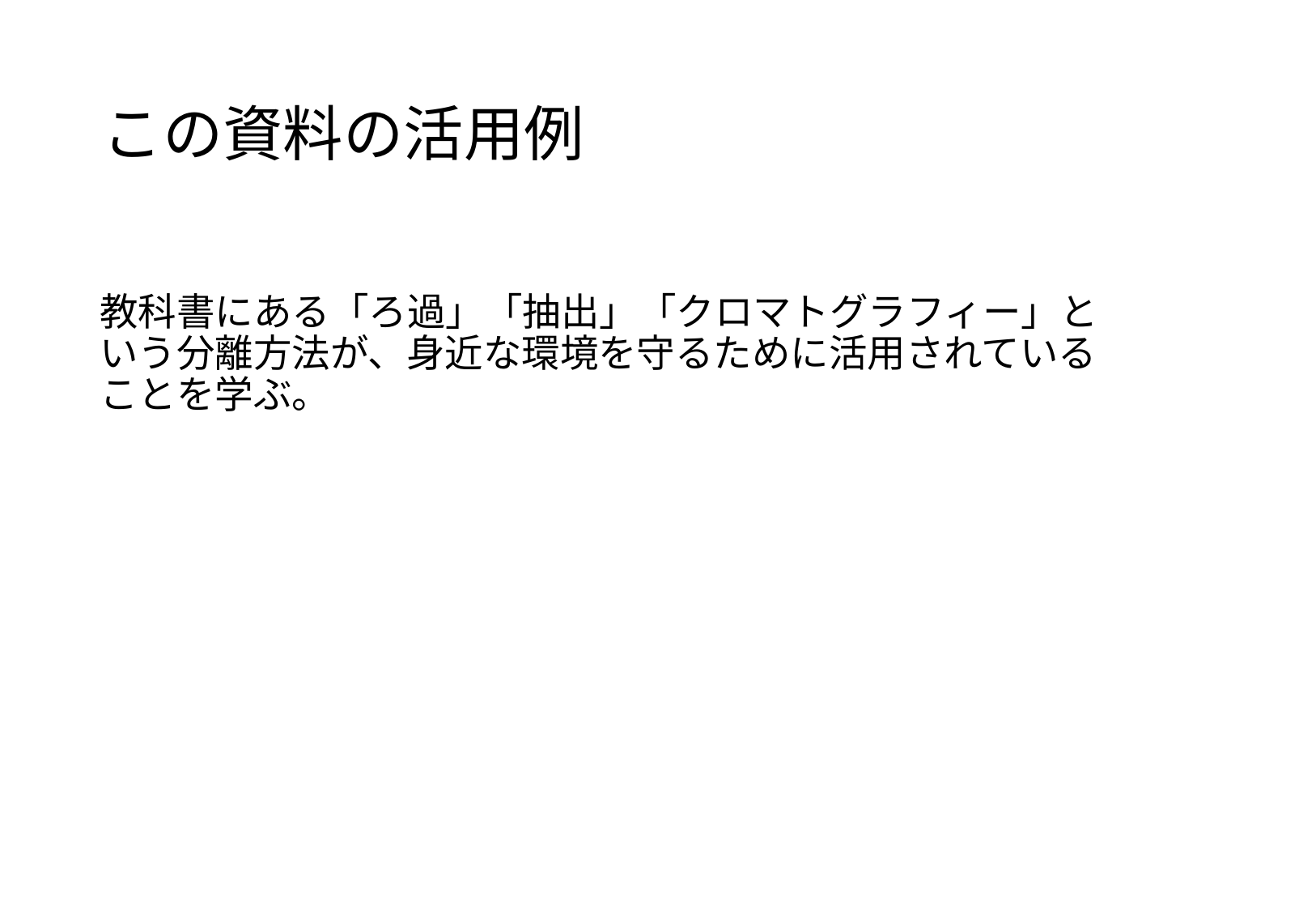

# この資料の活用例
教科書にある「ろ過」「抽出」「クロマトグラフィー」という分離方法が、身近な環境を守るために活用されていることを学ぶ。